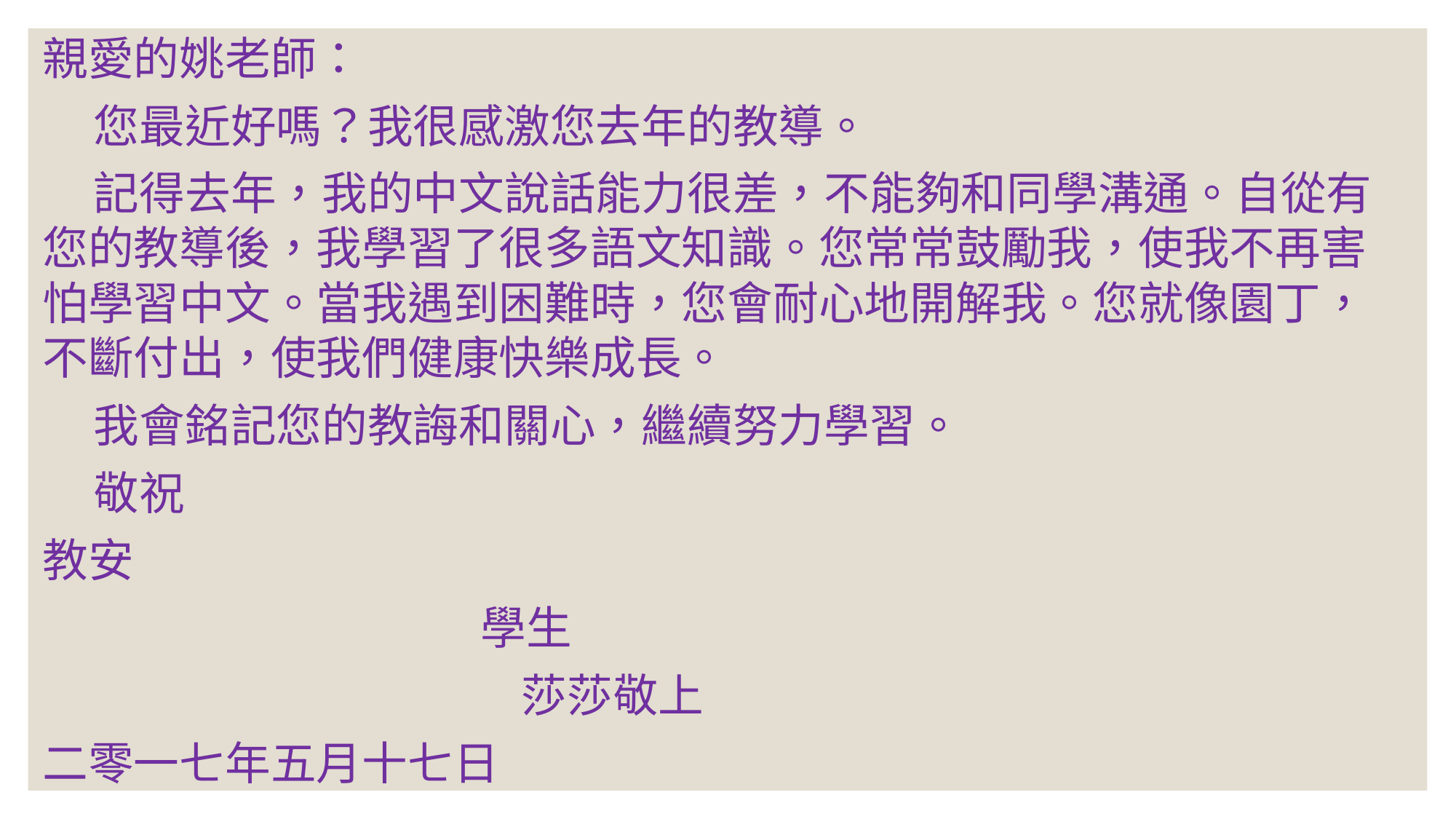

親愛的姚老師：
    您最近好嗎？我很感激您去年的教導。
    記得去年，我的中文說話能力很差，不能夠和同學溝通。自從有您的教導後，我學習了很多語文知識。您常常鼓勵我，使我不再害怕學習中文。當我遇到困難時，您會耐心地開解我。您就像園丁，不斷付出，使我們健康快樂成長。
    我會銘記您的教誨和關心，繼續努力學習。
    敬祝
教安
                                          學生
                                              莎莎敬上
二零一七年五月十七日